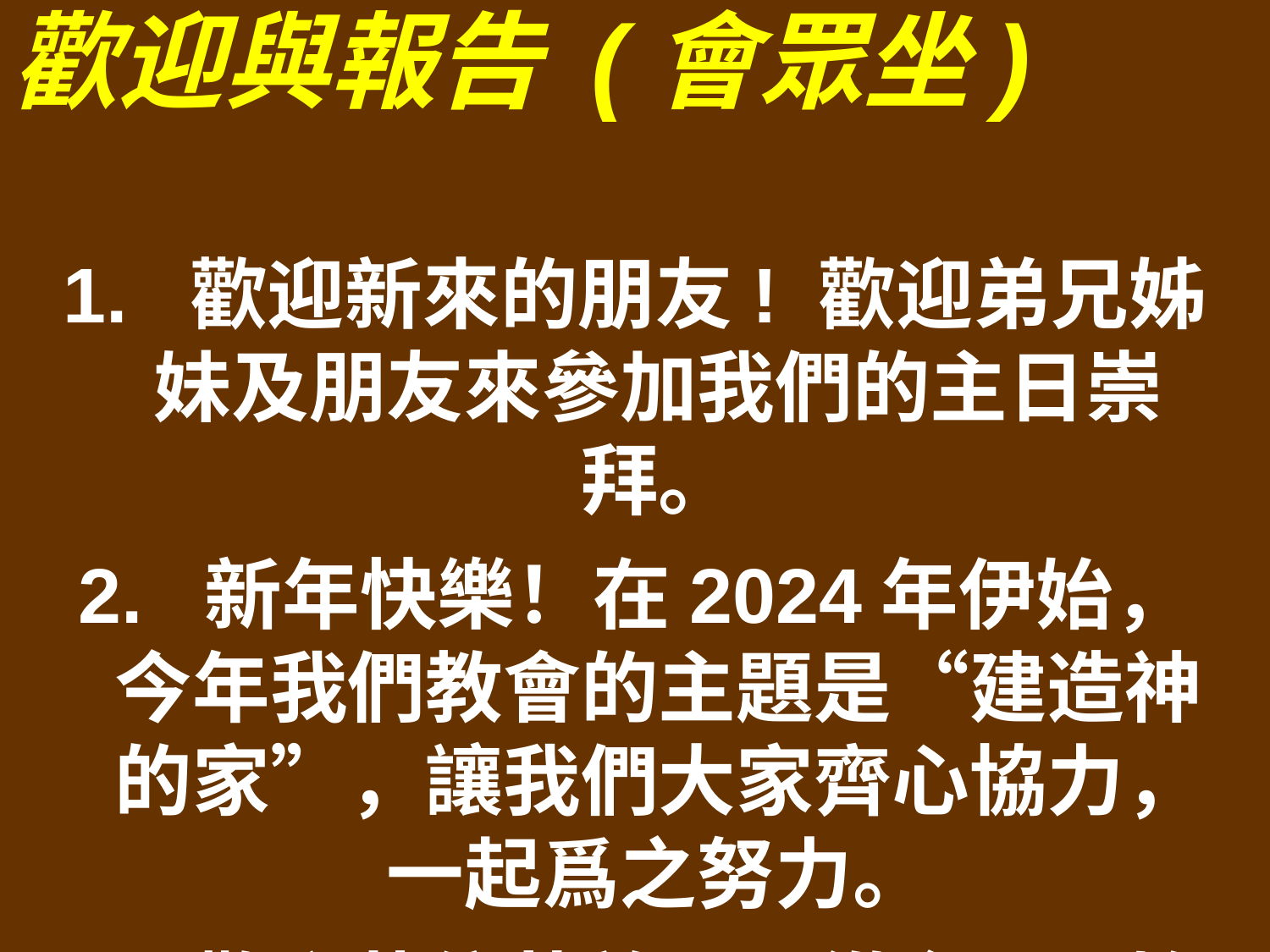

歡迎與報告 (會眾坐)

1.  歡迎新來的朋友! 歡迎弟兄姊妹及朋友來參加我們的主日崇拜。
2.  新年快樂！在2024年伊始，今年我們教會的主題是“建造神的家”，讓我們大家齊心協力，一起爲之努力。
3.  歡迎葉依芹弟兄，從今天開始加入我們的教牧同工團隊，擔任爲期3個月的教牧實習生。